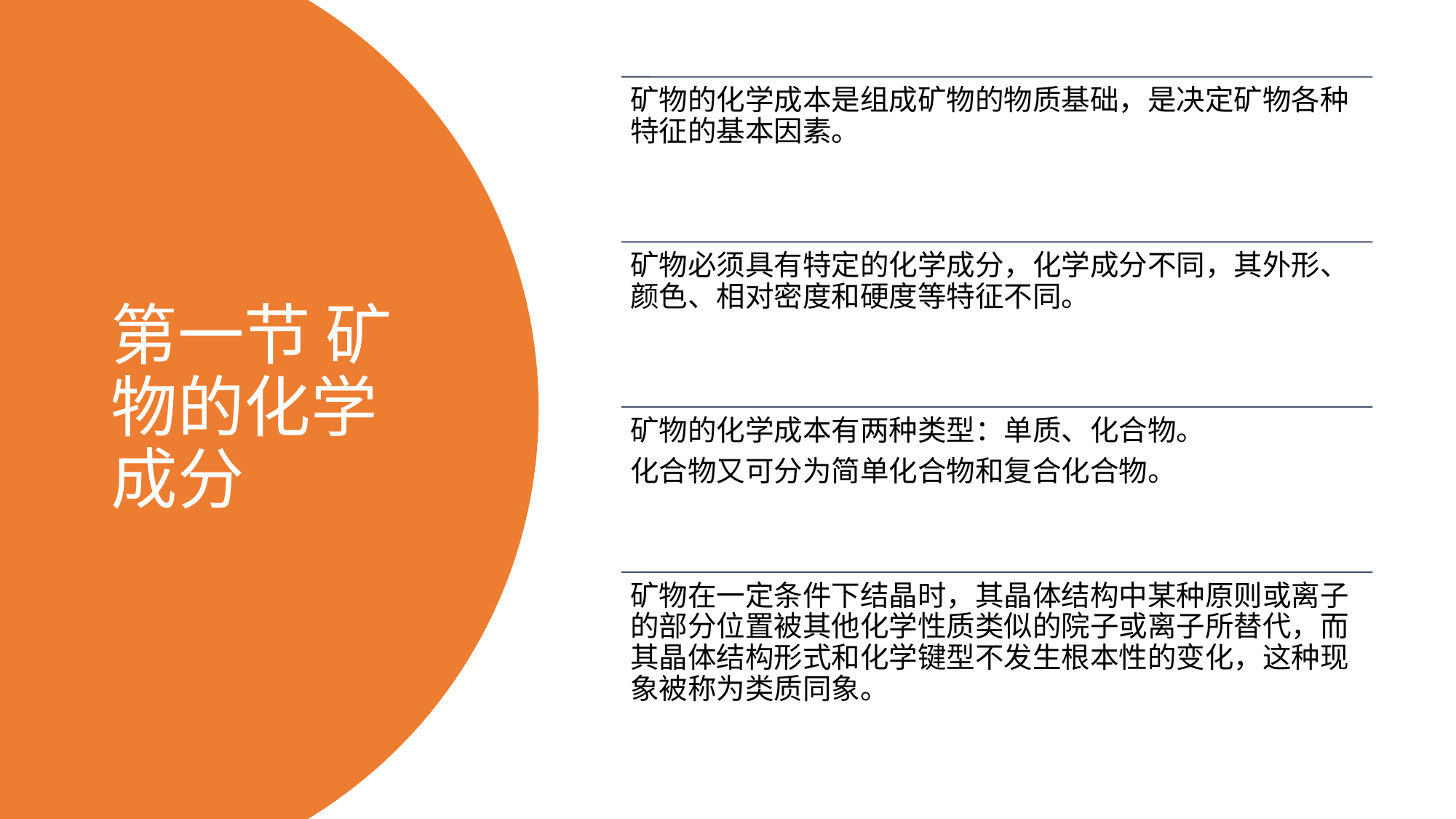

矿物的化学成本是组成矿物的物质基础，是决定矿物各种特征的基本因素。
矿物必须具有特定的化学成分，化学成分不同，其外形、颜色、相对密度和硬度等特征不同。
矿物的化学成本有两种类型：单质、化合物。
化合物又可分为简单化合物和复合化合物。
矿物在一定条件下结晶时，其晶体结构中某种原则或离子的部分位置被其他化学性质类似的院子或离子所替代，而其晶体结构形式和化学键型不发生根本性的变化，这种现象被称为类质同象。
# 第一节 矿物的化学成分